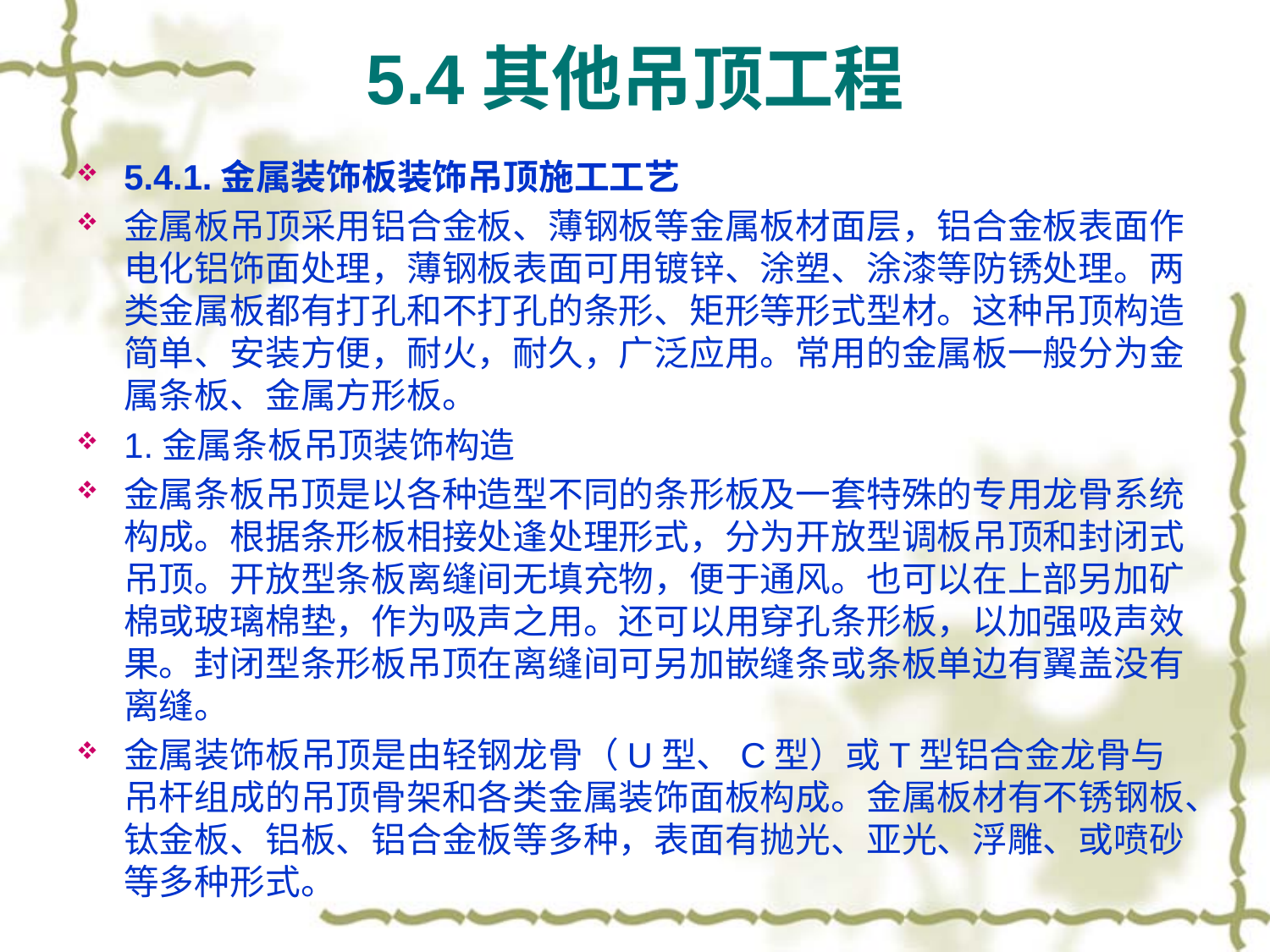

# 5.4其他吊顶工程
5.4.1.金属装饰板装饰吊顶施工工艺
金属板吊顶采用铝合金板、薄钢板等金属板材面层，铝合金板表面作电化铝饰面处理，薄钢板表面可用镀锌、涂塑、涂漆等防锈处理。两类金属板都有打孔和不打孔的条形、矩形等形式型材。这种吊顶构造简单、安装方便，耐火，耐久，广泛应用。常用的金属板一般分为金属条板、金属方形板。
1.金属条板吊顶装饰构造
金属条板吊顶是以各种造型不同的条形板及一套特殊的专用龙骨系统构成。根据条形板相接处逢处理形式，分为开放型调板吊顶和封闭式吊顶。开放型条板离缝间无填充物，便于通风。也可以在上部另加矿棉或玻璃棉垫，作为吸声之用。还可以用穿孔条形板，以加强吸声效果。封闭型条形板吊顶在离缝间可另加嵌缝条或条板单边有翼盖没有离缝。
金属装饰板吊顶是由轻钢龙骨（U型、C型）或T型铝合金龙骨与吊杆组成的吊顶骨架和各类金属装饰面板构成。金属板材有不锈钢板、钛金板、铝板、铝合金板等多种，表面有抛光、亚光、浮雕、或喷砂等多种形式。